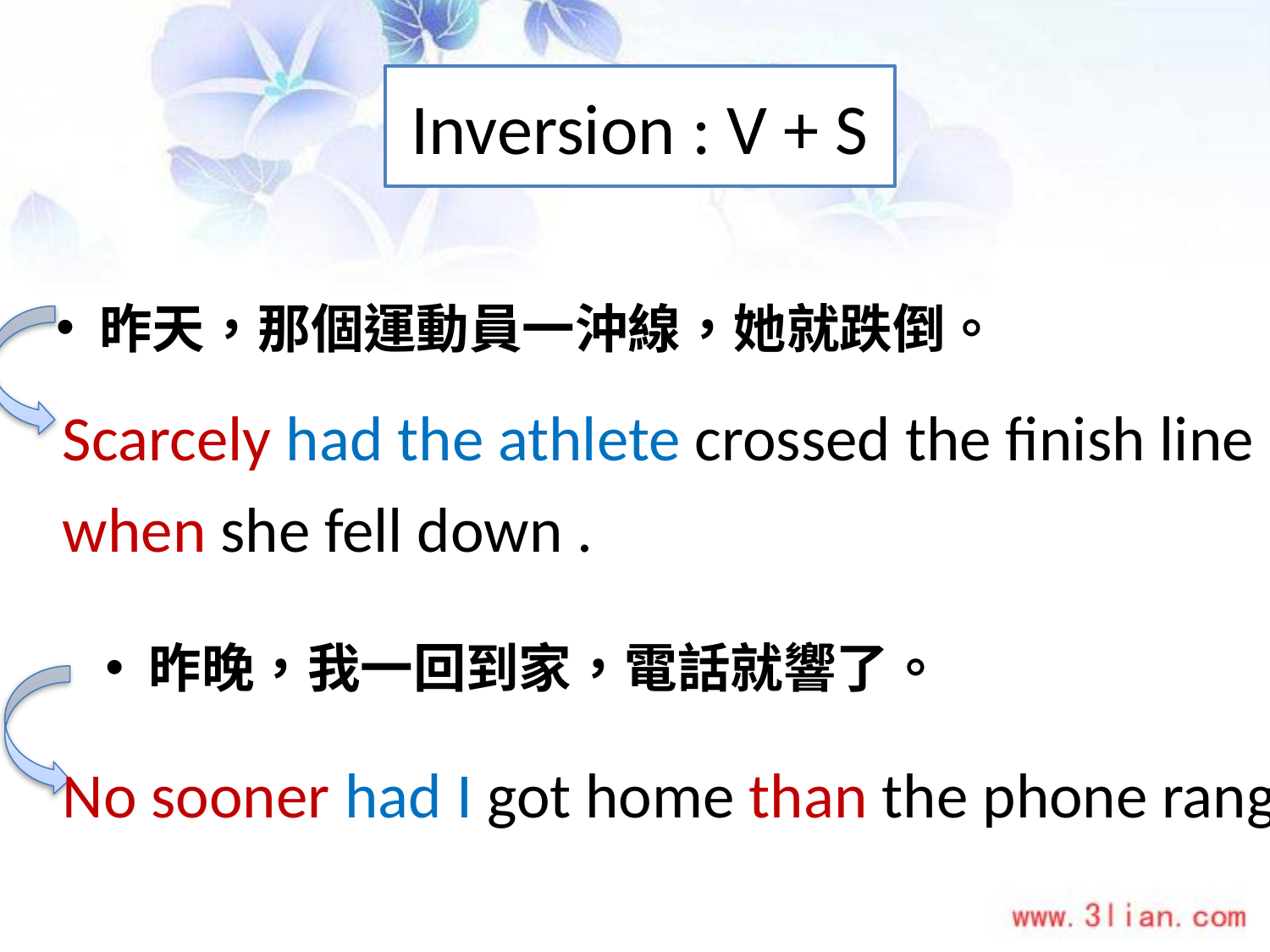

# Inversion : V + S
 昨天，那個運動員一沖線，她就跌倒。

Scarcely had the athlete crossed the finish line
when she fell down .
 昨晚，我一回到家，電話就響了。

No sooner had I got home than the phone rang.